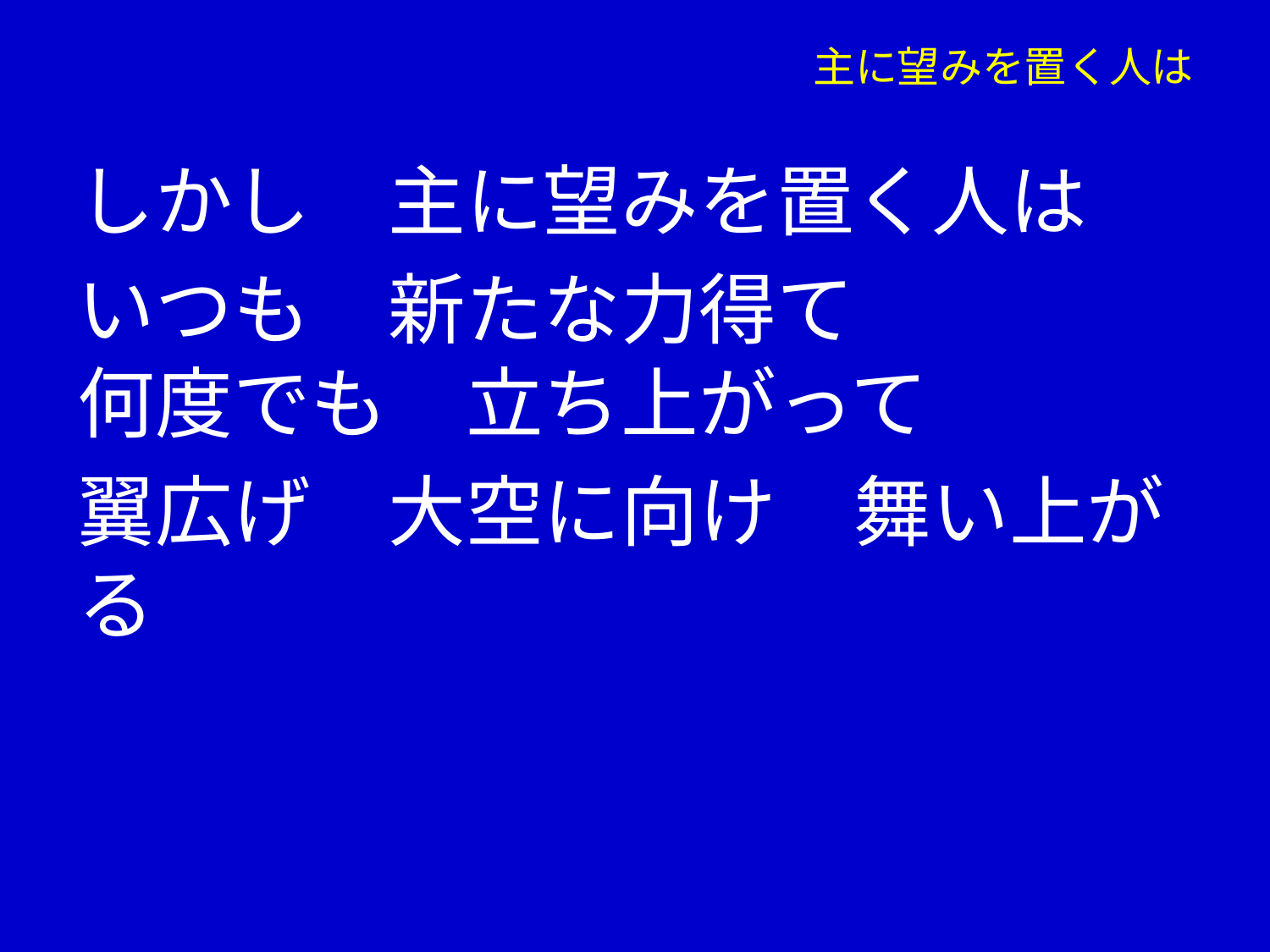

# 主に望みを置く人は
しかし　主に望みを置く人は
いつも　新たな力得て
何度でも　立ち上がって
翼広げ　大空に向け　舞い上がる